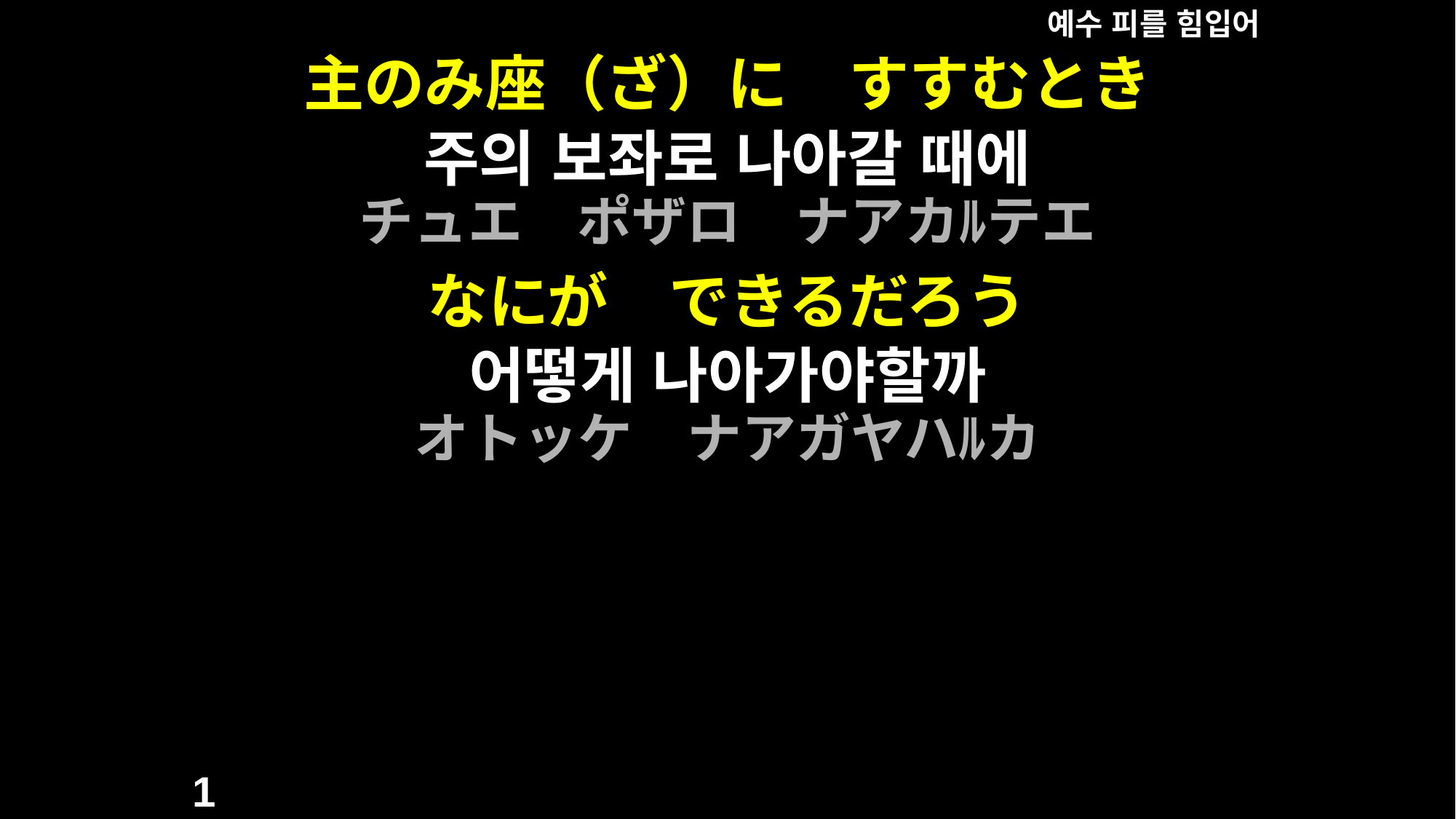

예수 피를 힘입어
主のみ座（ざ）に　すすむとき
주의 보좌로 나아갈 때에
チュエ　ポザロ　ナアカﾙテエ
なにが　できるだろう
어떻게 나아가야할까
オトッケ　ナアガヤハﾙカ
1